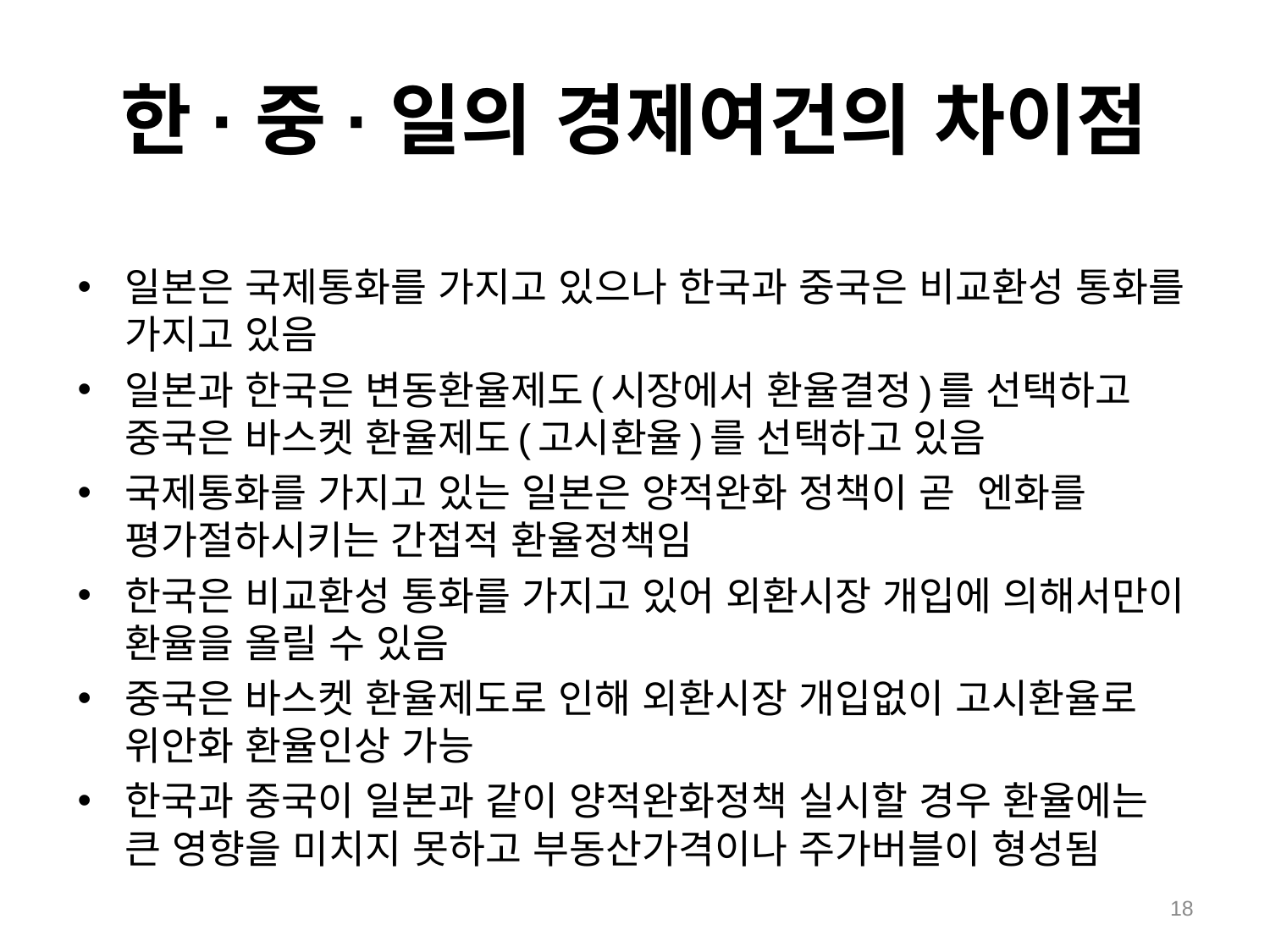

# 한·중·일의 경제여건의 차이점
일본은 국제통화를 가지고 있으나 한국과 중국은 비교환성 통화를 가지고 있음
일본과 한국은 변동환율제도(시장에서 환율결정)를 선택하고 중국은 바스켓 환율제도(고시환율)를 선택하고 있음
국제통화를 가지고 있는 일본은 양적완화 정책이 곧  엔화를 평가절하시키는 간접적 환율정책임
한국은 비교환성 통화를 가지고 있어 외환시장 개입에 의해서만이 환율을 올릴 수 있음
중국은 바스켓 환율제도로 인해 외환시장 개입없이 고시환율로 위안화 환율인상 가능
한국과 중국이 일본과 같이 양적완화정책 실시할 경우 환율에는 큰 영향을 미치지 못하고 부동산가격이나 주가버블이 형성됨
18